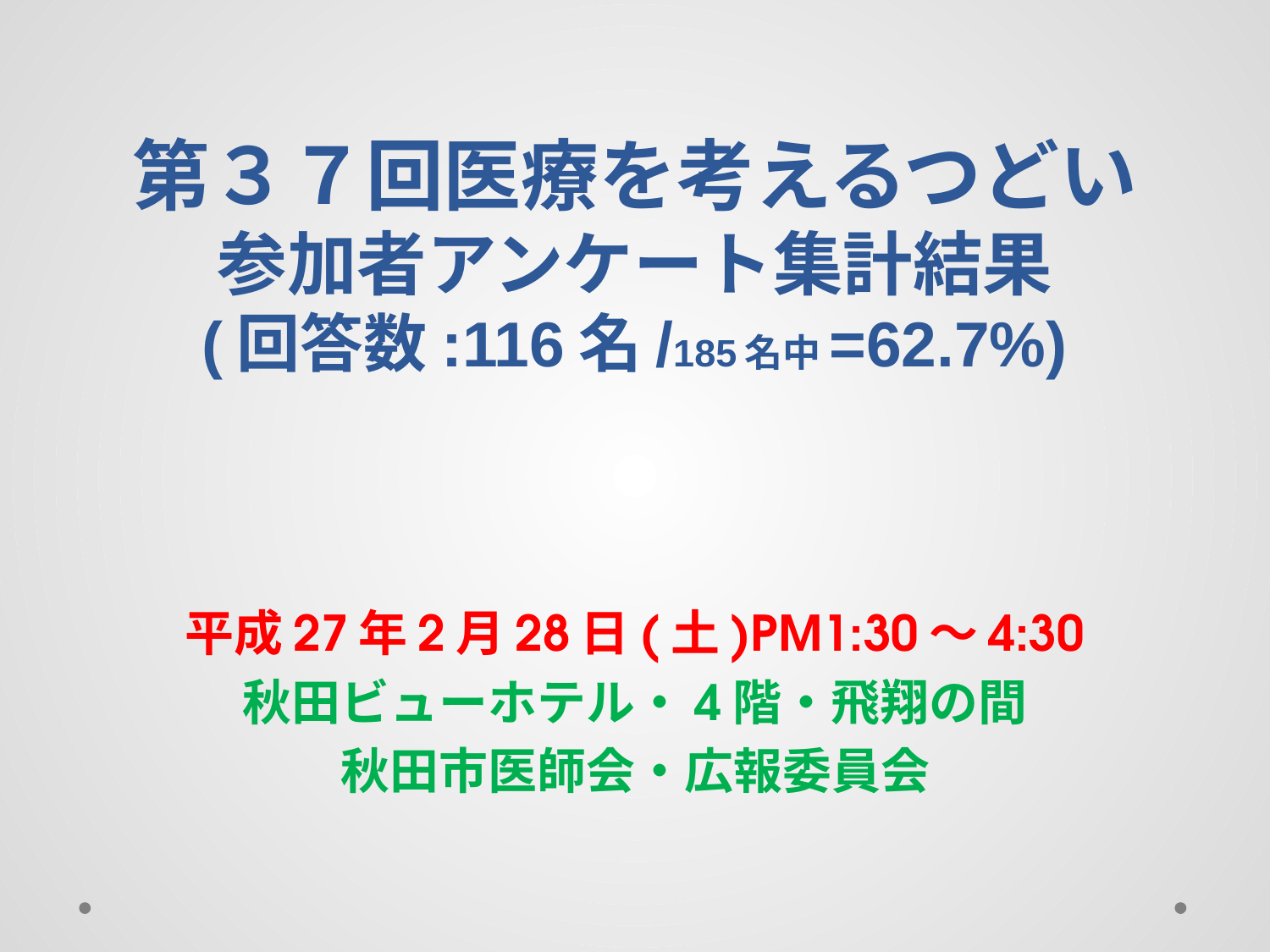

# 第３７回医療を考えるつどい 参加者アンケート集計結果 (回答数:116名/185名中=62.7%)
平成27年2月28日(土)PM1:30～4:30
秋田ビューホテル・4階・飛翔の間
秋田市医師会・広報委員会